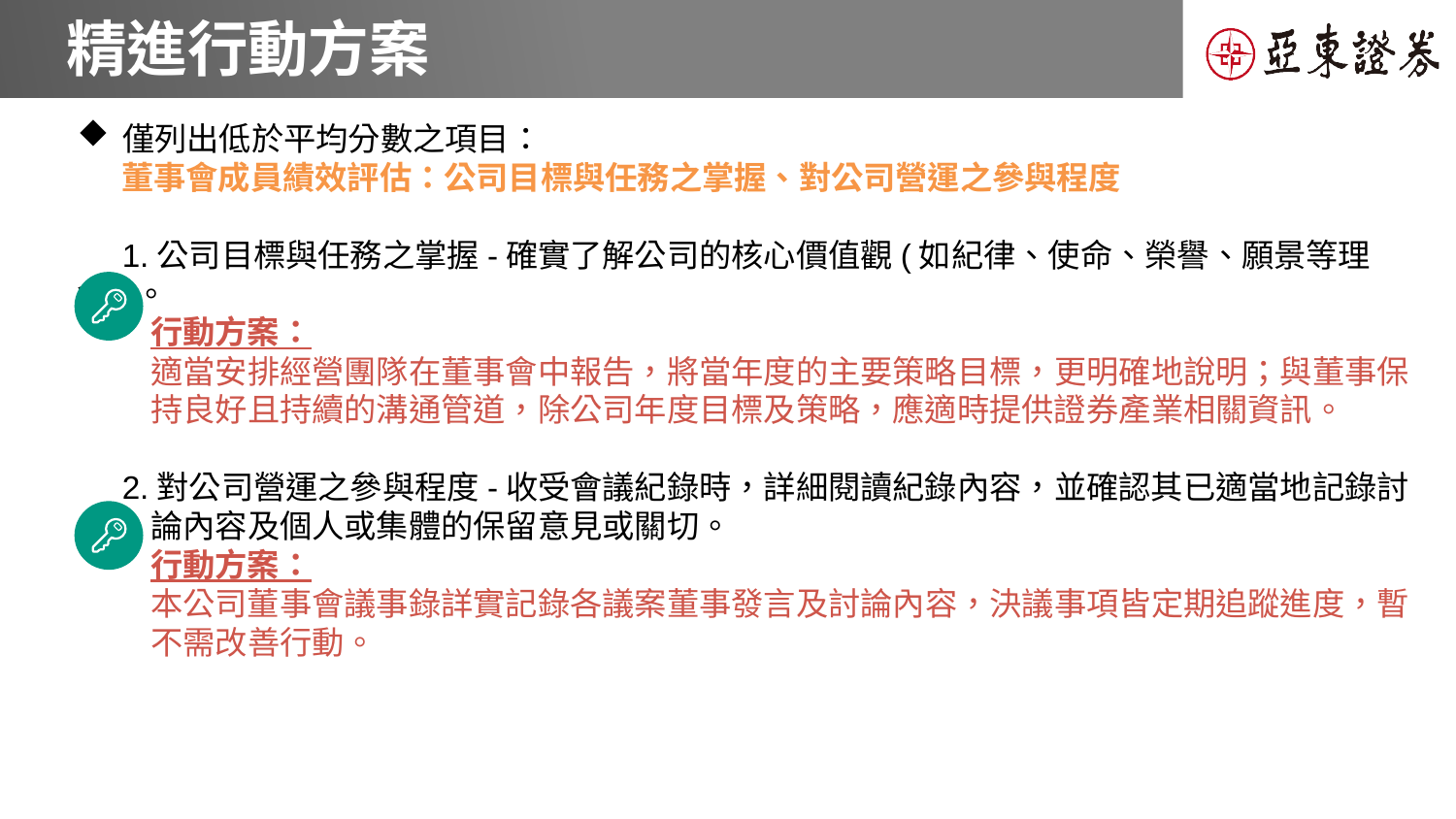

# 精進行動方案
僅列出低於平均分數之項目：
     董事會成員績效評估：公司目標與任務之掌握、對公司營運之參與程度

     1.公司目標與任務之掌握-確實了解公司的核心價值觀(如紀律、使命、榮譽、願景等理念)。
         行動方案：
         適當安排經營團隊在董事會中報告，將當年度的主要策略目標，更明確地說明；與董事保
         持良好且持續的溝通管道，除公司年度目標及策略，應適時提供證券產業相關資訊。

     2.對公司營運之參與程度-收受會議紀錄時，詳細閱讀紀錄內容，並確認其已適當地記錄討
         論內容及個人或集體的保留意見或關切。
         行動方案：
         本公司董事會議事錄詳實記錄各議案董事發言及討論內容，決議事項皆定期追蹤進度，暫
         不需改善行動。